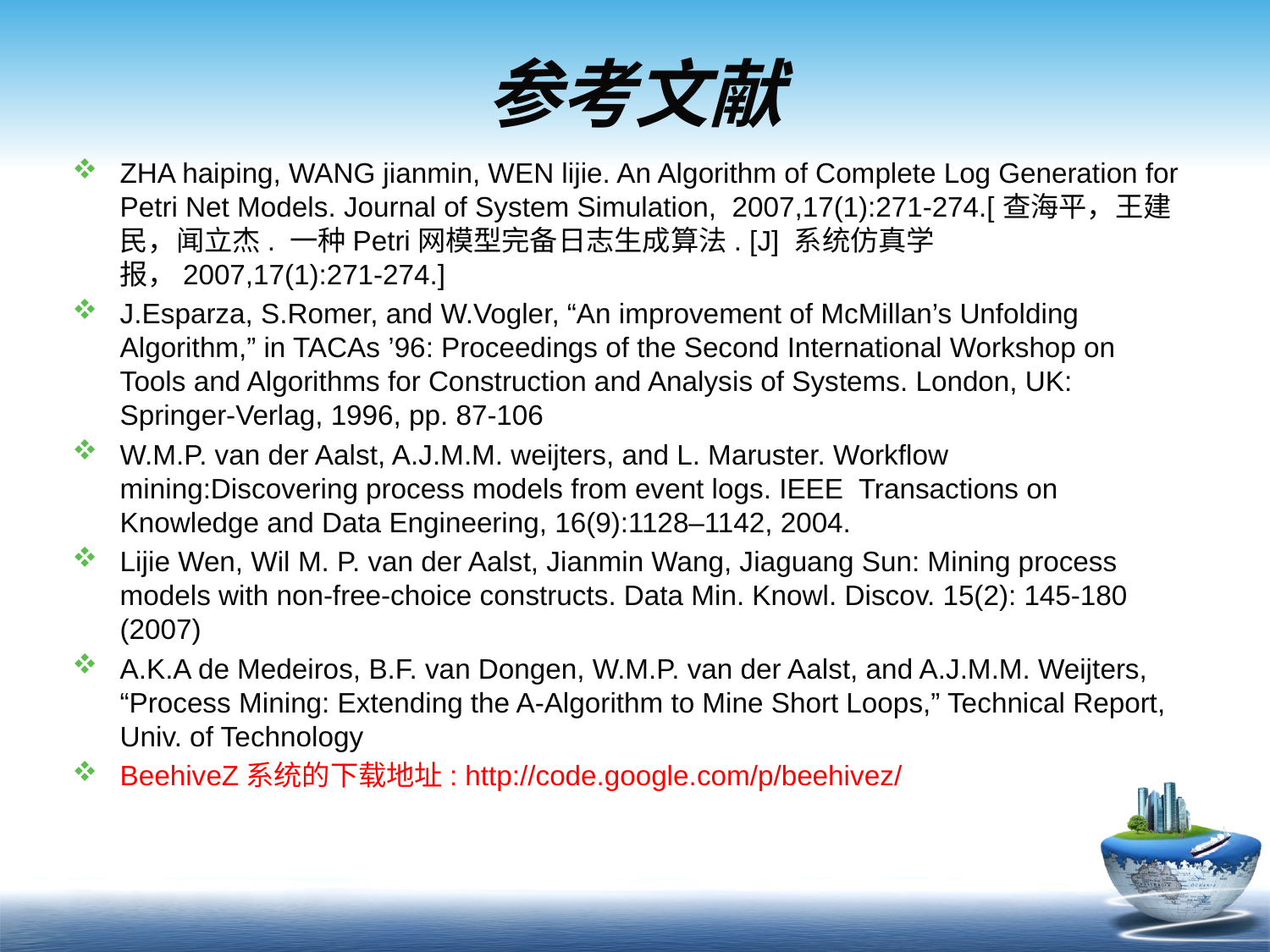

# 参考文献
ZHA haiping, WANG jianmin, WEN lijie. An Algorithm of Complete Log Generation for Petri Net Models. Journal of System Simulation,  2007,17(1):271-274.[查海平，王建民，闻立杰. 一种Petri网模型完备日志生成算法. [J] 系统仿真学报，2007,17(1):271-274.]
J.Esparza, S.Romer, and W.Vogler, “An improvement of McMillan’s Unfolding Algorithm,” in TACAs ’96: Proceedings of the Second International Workshop on Tools and Algorithms for Construction and Analysis of Systems. London, UK: Springer-Verlag, 1996, pp. 87-106
W.M.P. van der Aalst, A.J.M.M. weijters, and L. Maruster. Workflow mining:Discovering process models from event logs. IEEE  Transactions on Knowledge and Data Engineering, 16(9):1128–1142, 2004.
Lijie Wen, Wil M. P. van der Aalst, Jianmin Wang, Jiaguang Sun: Mining process models with non-free-choice constructs. Data Min. Knowl. Discov. 15(2): 145-180 (2007)
A.K.A de Medeiros, B.F. van Dongen, W.M.P. van der Aalst, and A.J.M.M. Weijters, “Process Mining: Extending the A-Algorithm to Mine Short Loops,” Technical Report, Univ. of Technology
BeehiveZ系统的下载地址: http://code.google.com/p/beehivez/